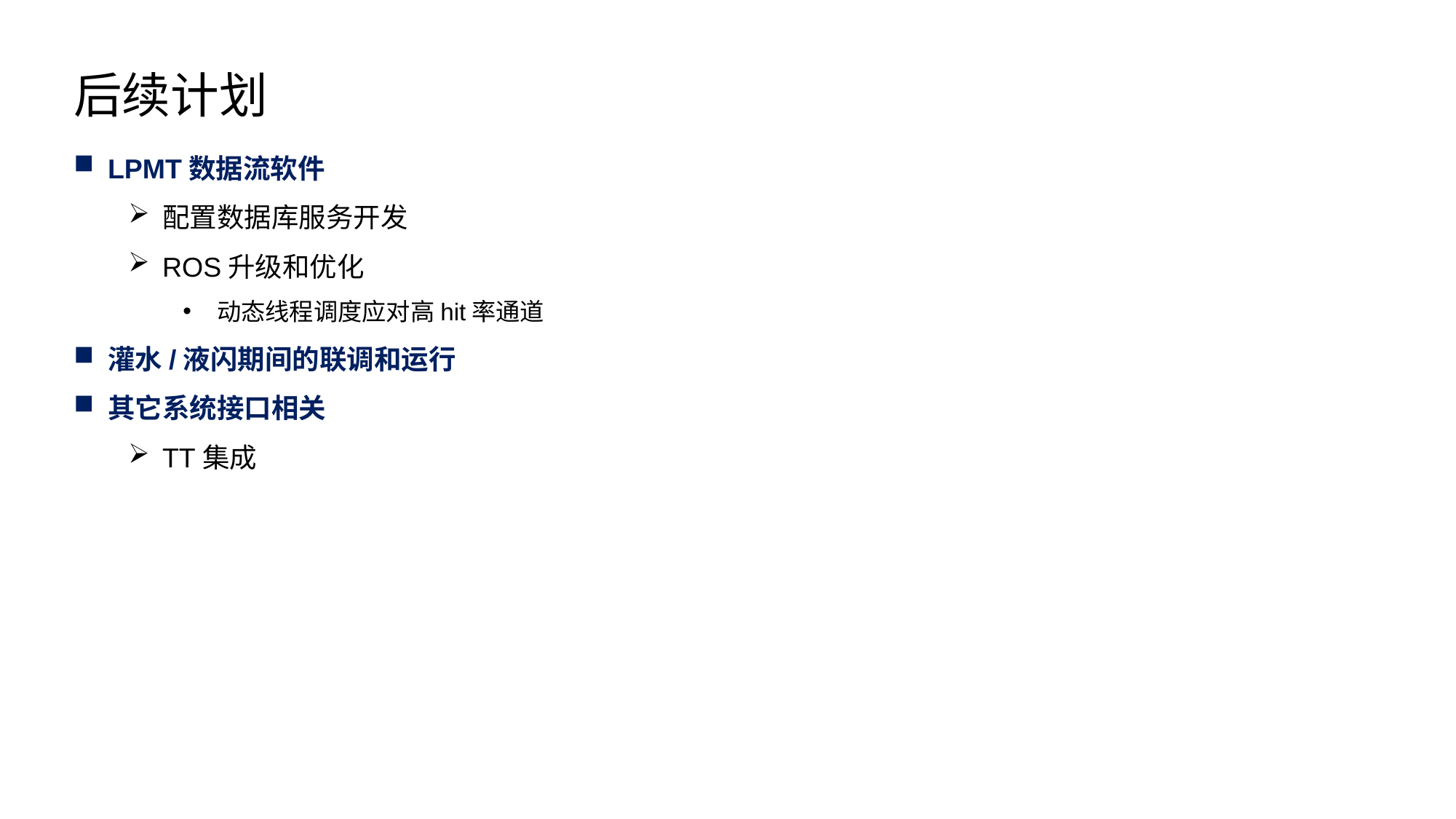

后续计划
LPMT数据流软件
配置数据库服务开发
ROS升级和优化
动态线程调度应对高hit率通道
灌水/液闪期间的联调和运行
其它系统接口相关
TT集成